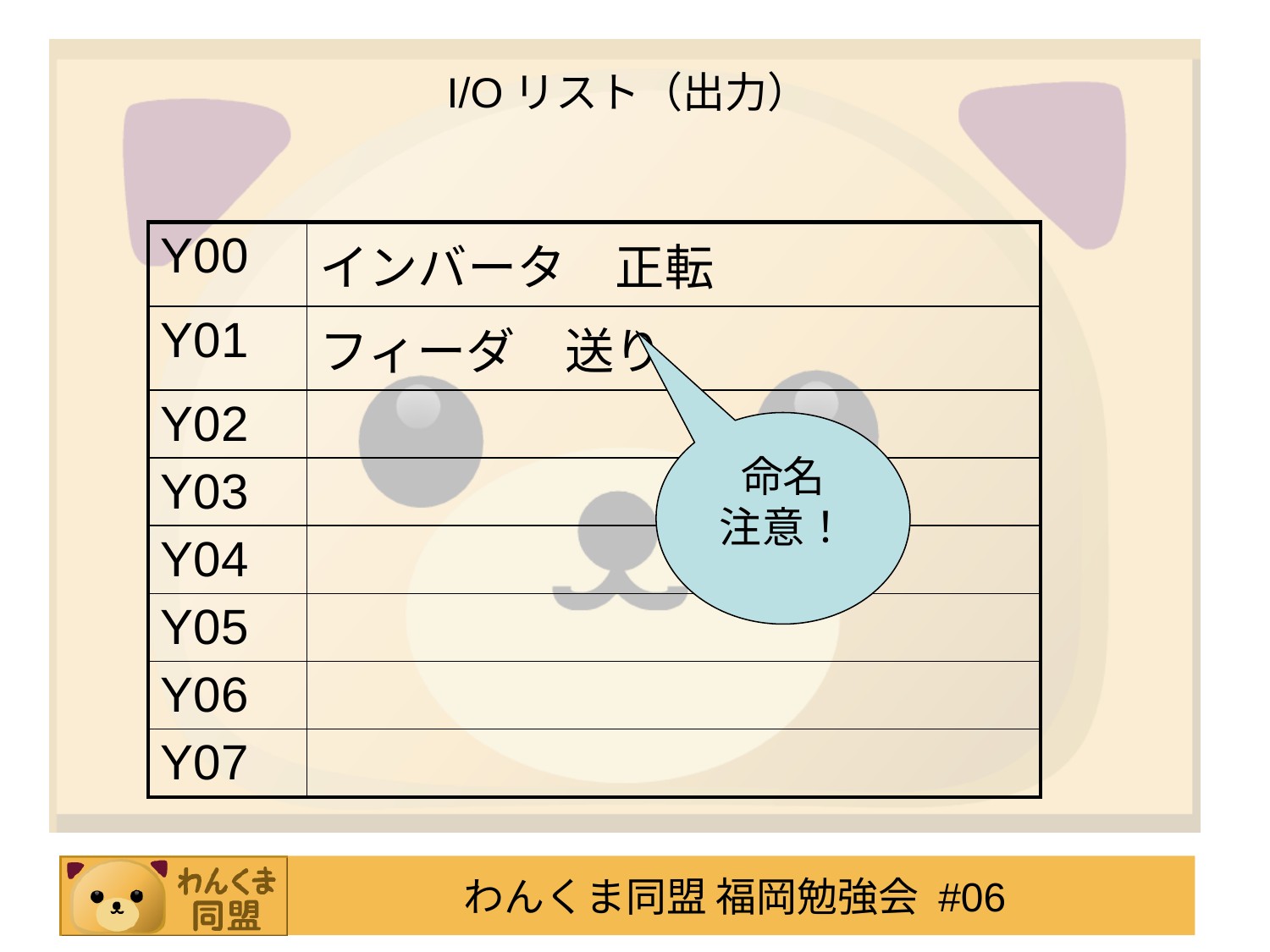

# I/Oリスト（出力）
| Y00 | インバータ　正転 |
| --- | --- |
| Y01 | フィーダ　送り |
| Y02 |  |
| Y03 |  |
| Y04 |  |
| Y05 |  |
| Y06 |  |
| Y07 |  |
命名
注意！